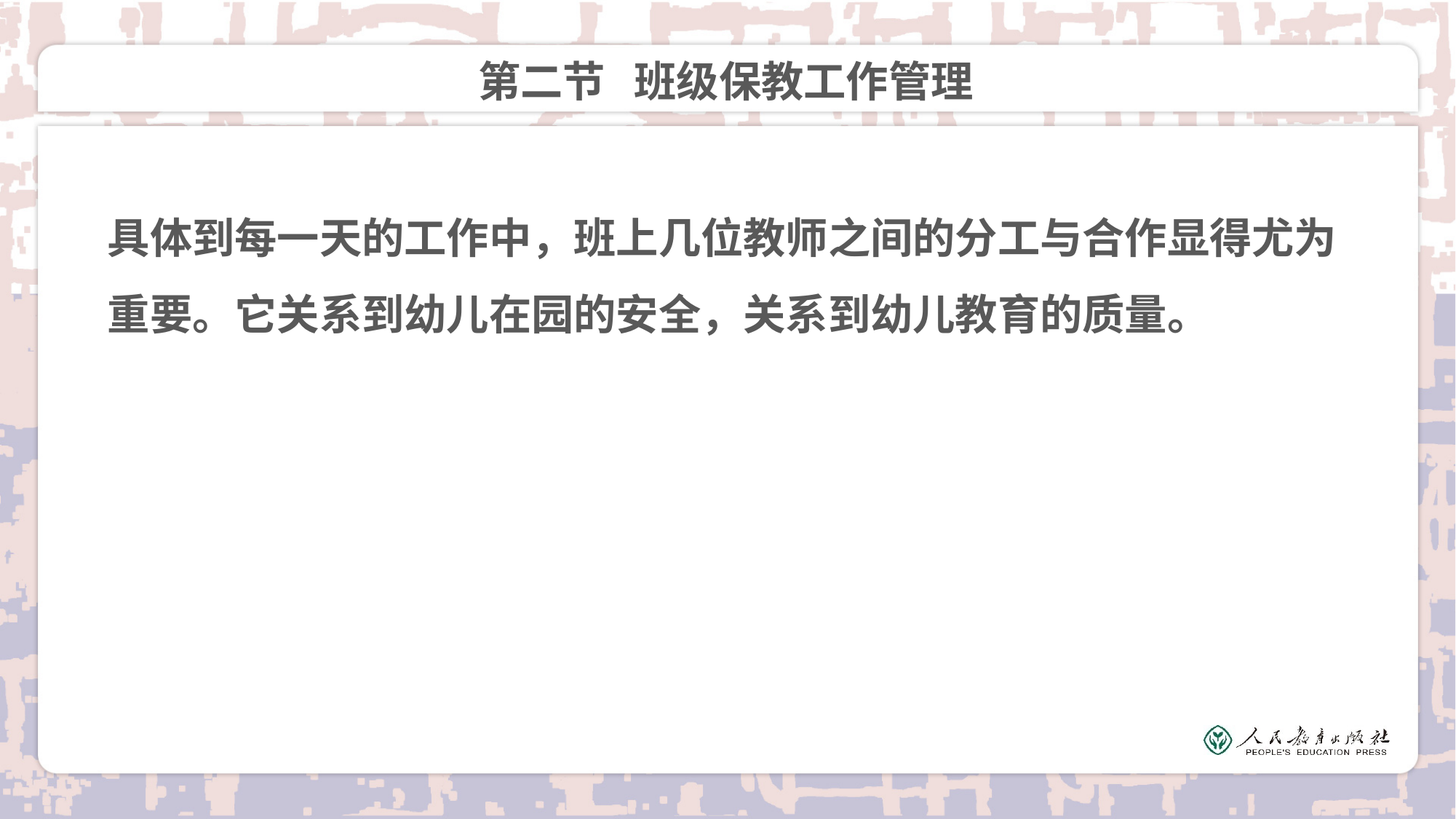

# 第二节   班级保教工作管理
具体到每一天的工作中，班上几位教师之间的分工与合作显得尤为重要。它关系到幼儿在园的安全，关系到幼儿教育的质量。